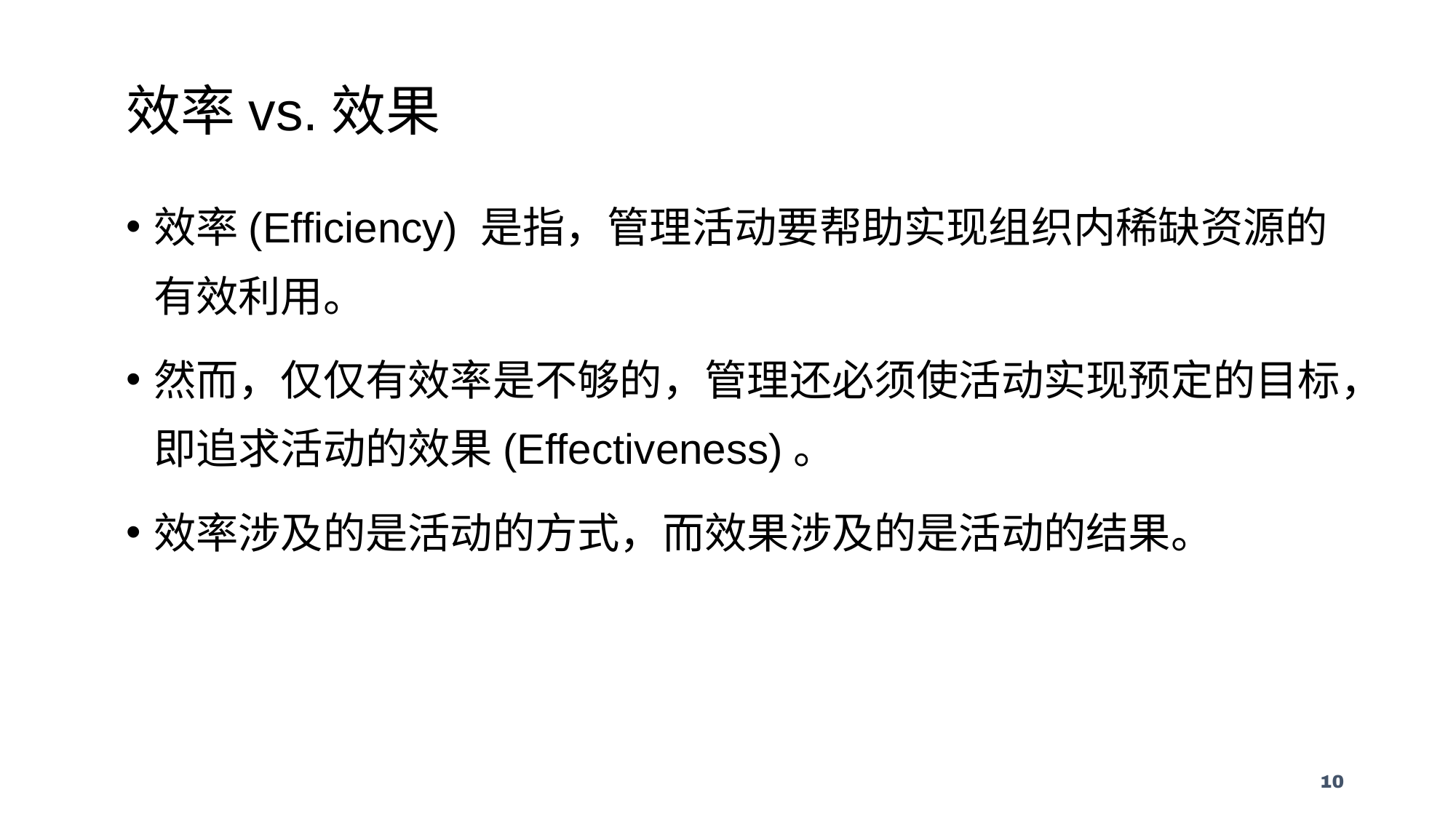

# 效率vs.效果
效率(Efficiency) 是指，管理活动要帮助实现组织内稀缺资源的有效利用。
然而，仅仅有效率是不够的，管理还必须使活动实现预定的目标，即追求活动的效果(Effectiveness)。
效率涉及的是活动的方式，而效果涉及的是活动的结果。
10